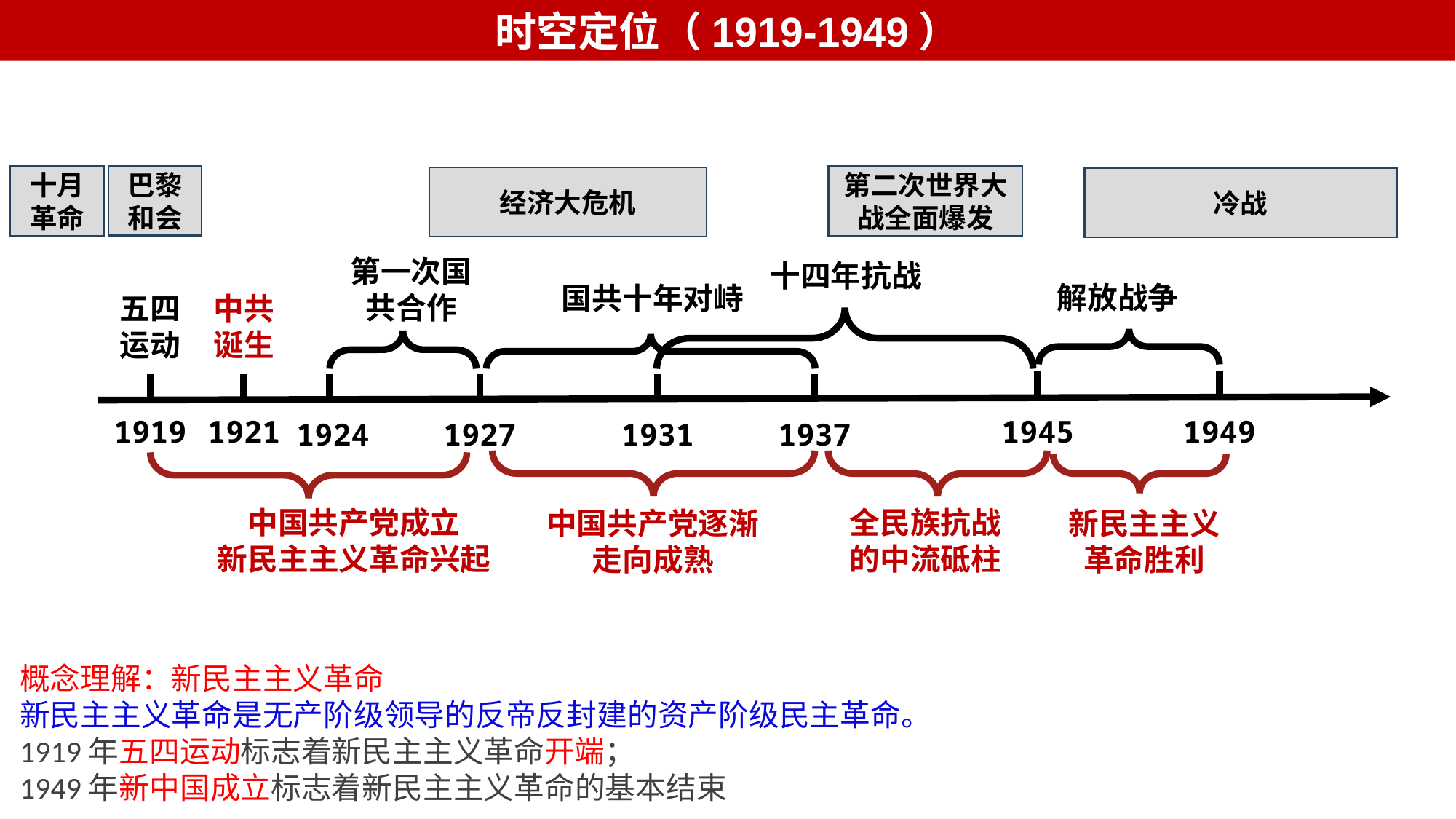

时空定位（1919-1949）

巴黎和会
第二次世界大战全面爆发
十月革命
经济大危机
冷战

十四年抗战

第一次国共合作
解放战争
国共十年对峙

五四运动
中共诞生

1919
1921
1945
1949
1924
1927
1931
1937
中国共产党成立
新民主主义革命兴起
全民族抗战的中流砥柱
中国共产党逐渐走向成熟
新民主主义革命胜利
概念理解：新民主主义革命
新民主主义革命是无产阶级领导的反帝反封建的资产阶级民主革命。
1919年五四运动标志着新民主主义革命开端；
1949年新中国成立标志着新民主主义革命的基本结束